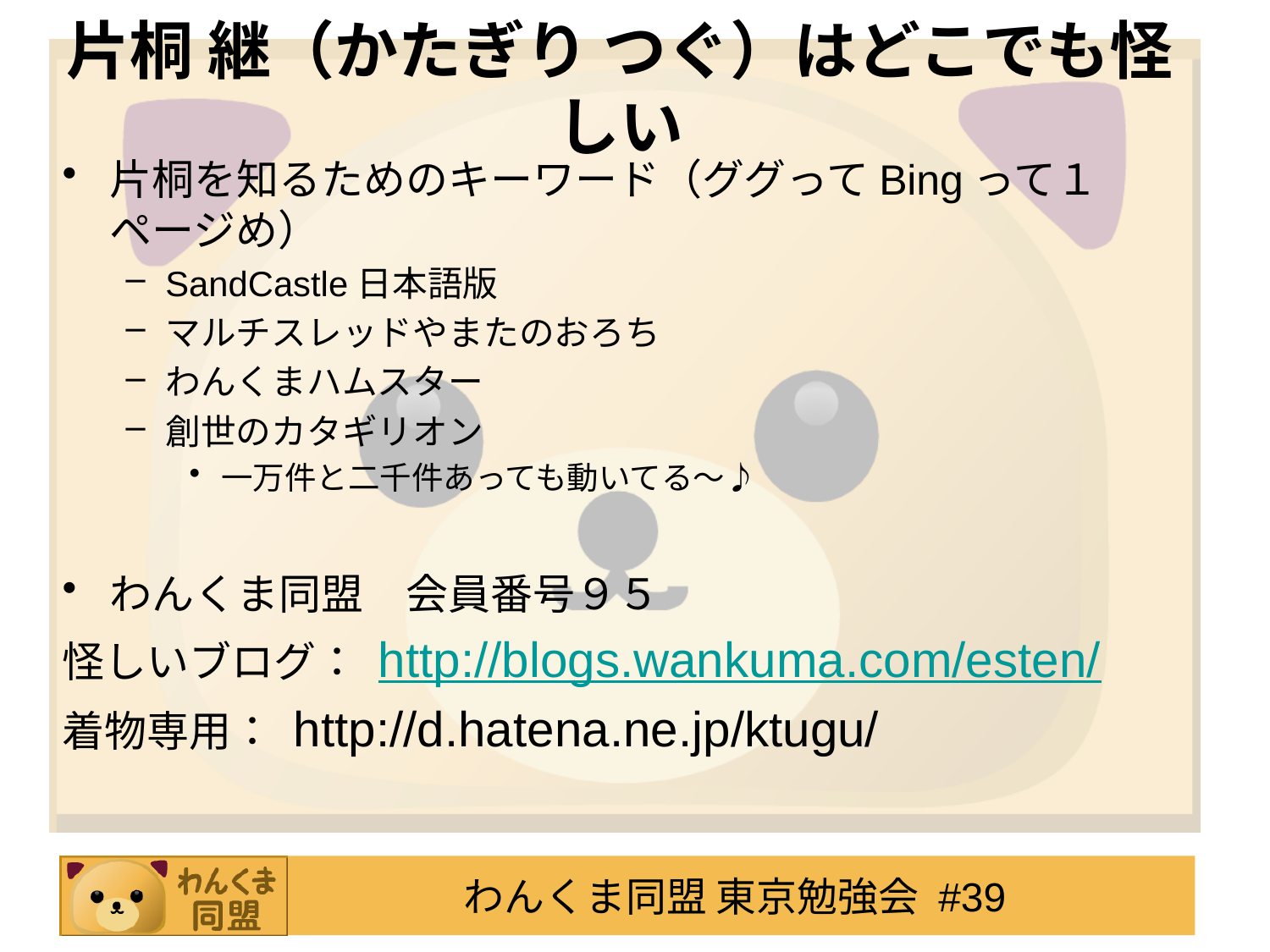

# 片桐 継（かたぎり つぐ）はどこでも怪しい
片桐を知るためのキーワード（ググってBingって１ページめ）
SandCastle日本語版
マルチスレッドやまたのおろち
わんくまハムスター
創世のカタギリオン
一万件と二千件あっても動いてる～♪

わんくま同盟　会員番号９５
怪しいブログ： http://blogs.wankuma.com/esten/
着物専用： http://d.hatena.ne.jp/ktugu/